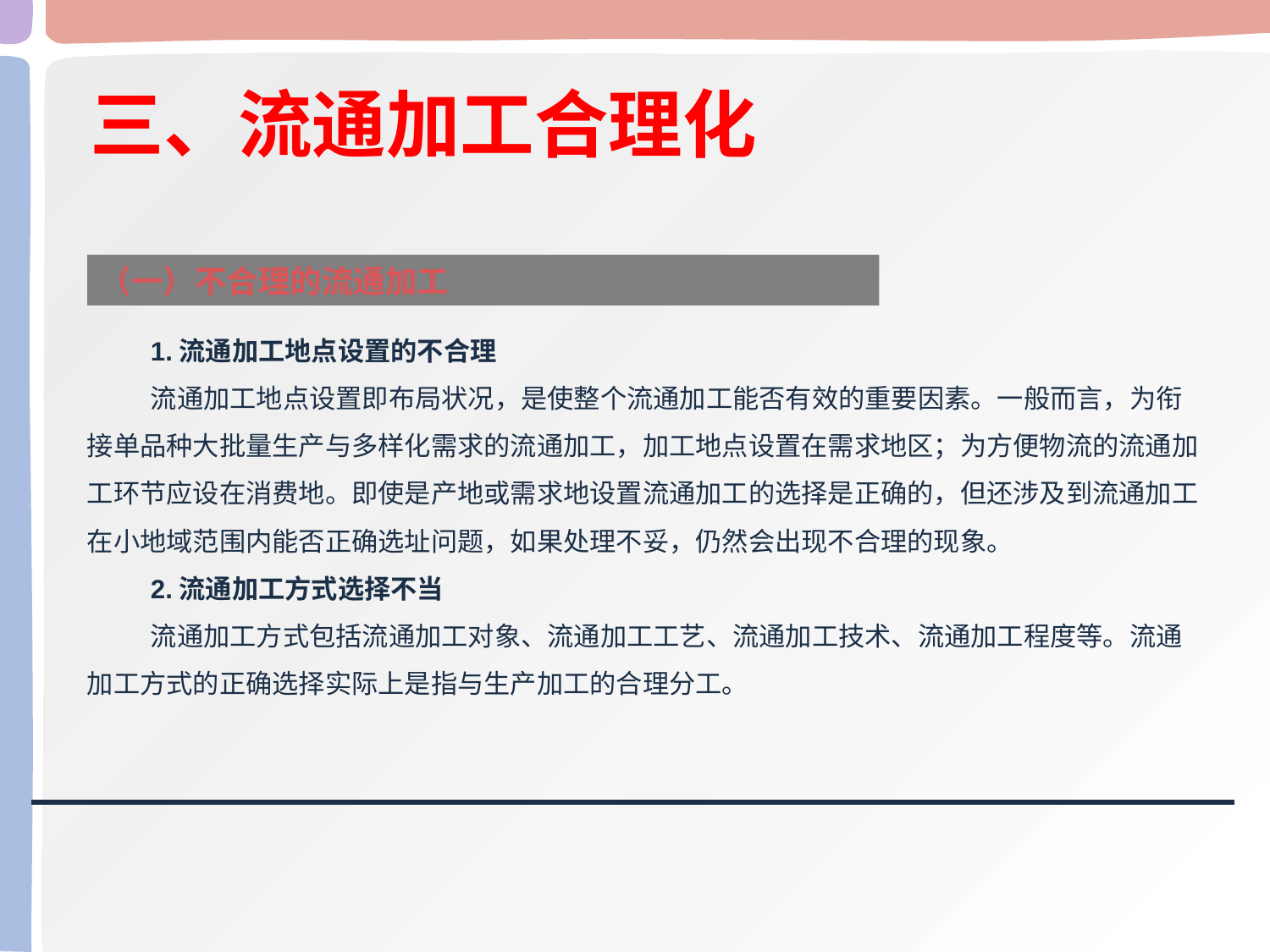

三、流通加工合理化
（一）不合理的流通加工
1.流通加工地点设置的不合理
流通加工地点设置即布局状况，是使整个流通加工能否有效的重要因素。一般而言，为衔接单品种大批量生产与多样化需求的流通加工，加工地点设置在需求地区；为方便物流的流通加工环节应设在消费地。即使是产地或需求地设置流通加工的选择是正确的，但还涉及到流通加工在小地域范围内能否正确选址问题，如果处理不妥，仍然会出现不合理的现象。
2.流通加工方式选择不当
流通加工方式包括流通加工对象、流通加工工艺、流通加工技术、流通加工程度等。流通加工方式的正确选择实际上是指与生产加工的合理分工。